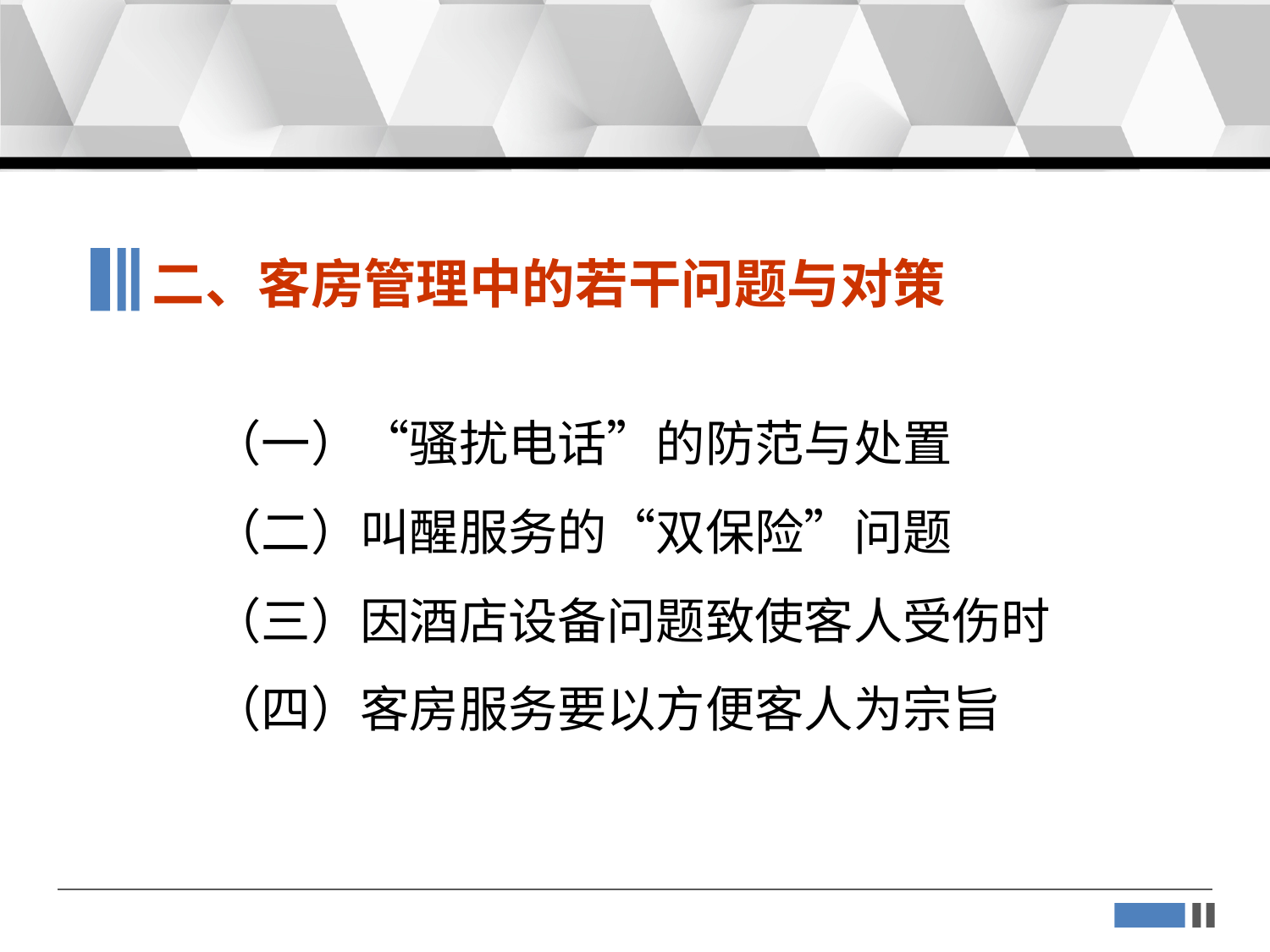

二、客房管理中的若干问题与对策

（一）“骚扰电话”的防范与处置
（二）叫醒服务的“双保险”问题
（三）因酒店设备问题致使客人受伤时
（四）客房服务要以方便客人为宗旨